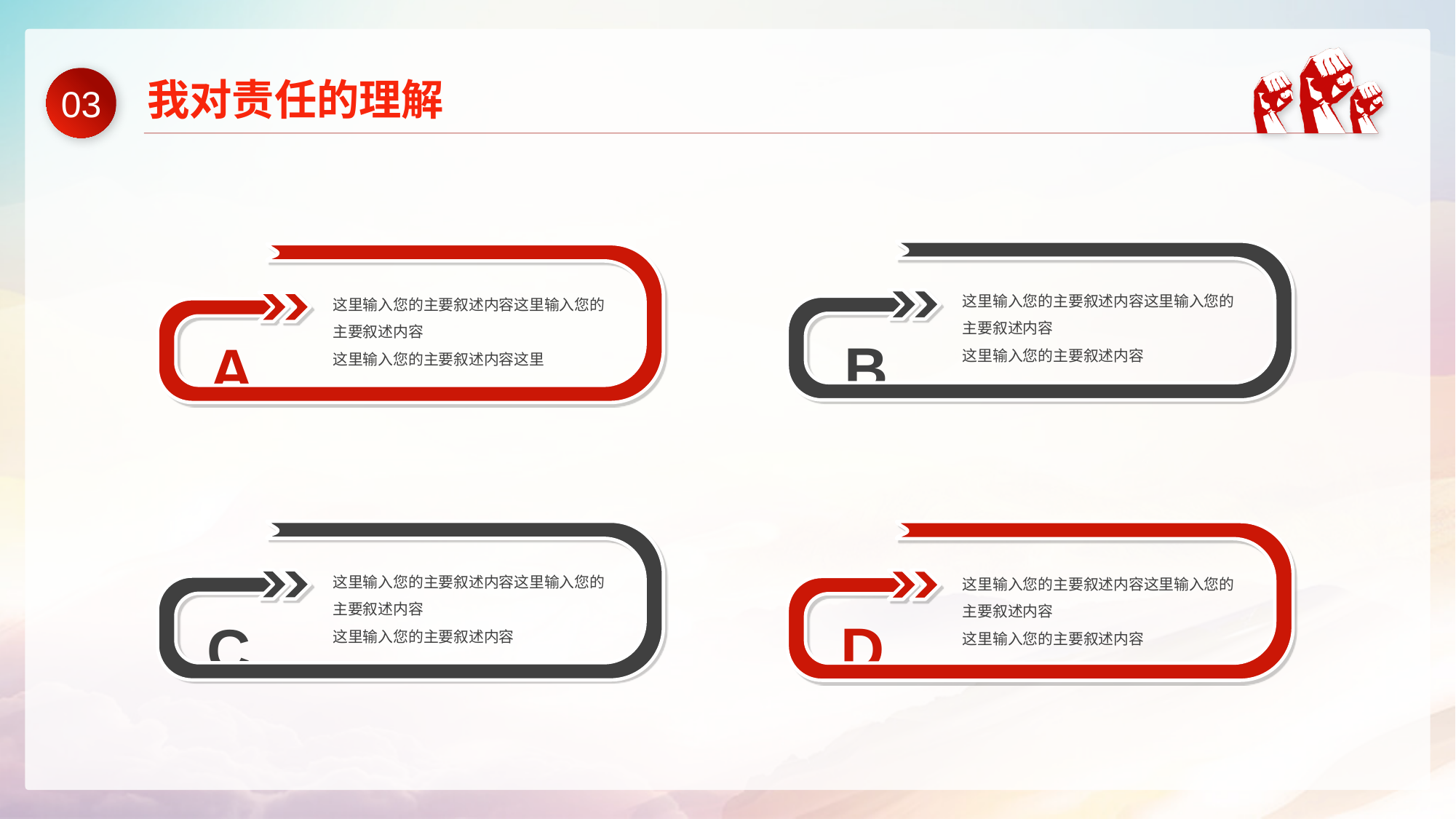

我对责任的理解
03

这里输入您的主要叙述内容这里输入您的主要叙述内容
这里输入您的主要叙述内容
B

这里输入您的主要叙述内容这里输入您的主要叙述内容
这里输入您的主要叙述内容这里
A

这里输入您的主要叙述内容这里输入您的主要叙述内容
这里输入您的主要叙述内容
C

这里输入您的主要叙述内容这里输入您的主要叙述内容
这里输入您的主要叙述内容
D